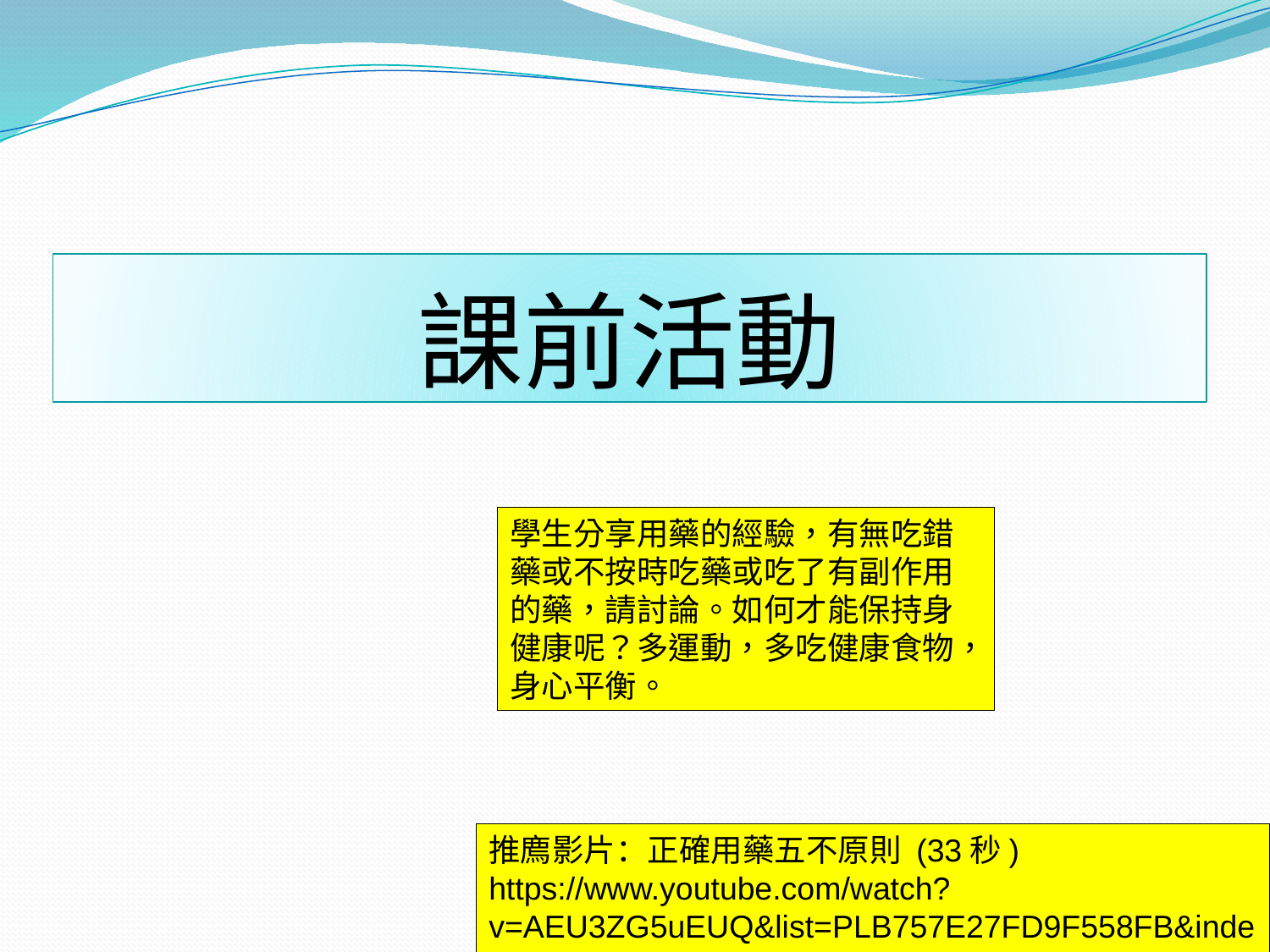

# 課前活動
學生分享用藥的經驗，有無吃錯藥或不按時吃藥或吃了有副作用的藥，請討論。如何才能保持身健康呢？多運動，多吃健康食物，身心平衡。
推廌影片：正確用藥五不原則 (33秒)
https://www.youtube.com/watch?v=AEU3ZG5uEUQ&list=PLB757E27FD9F558FB&index=2